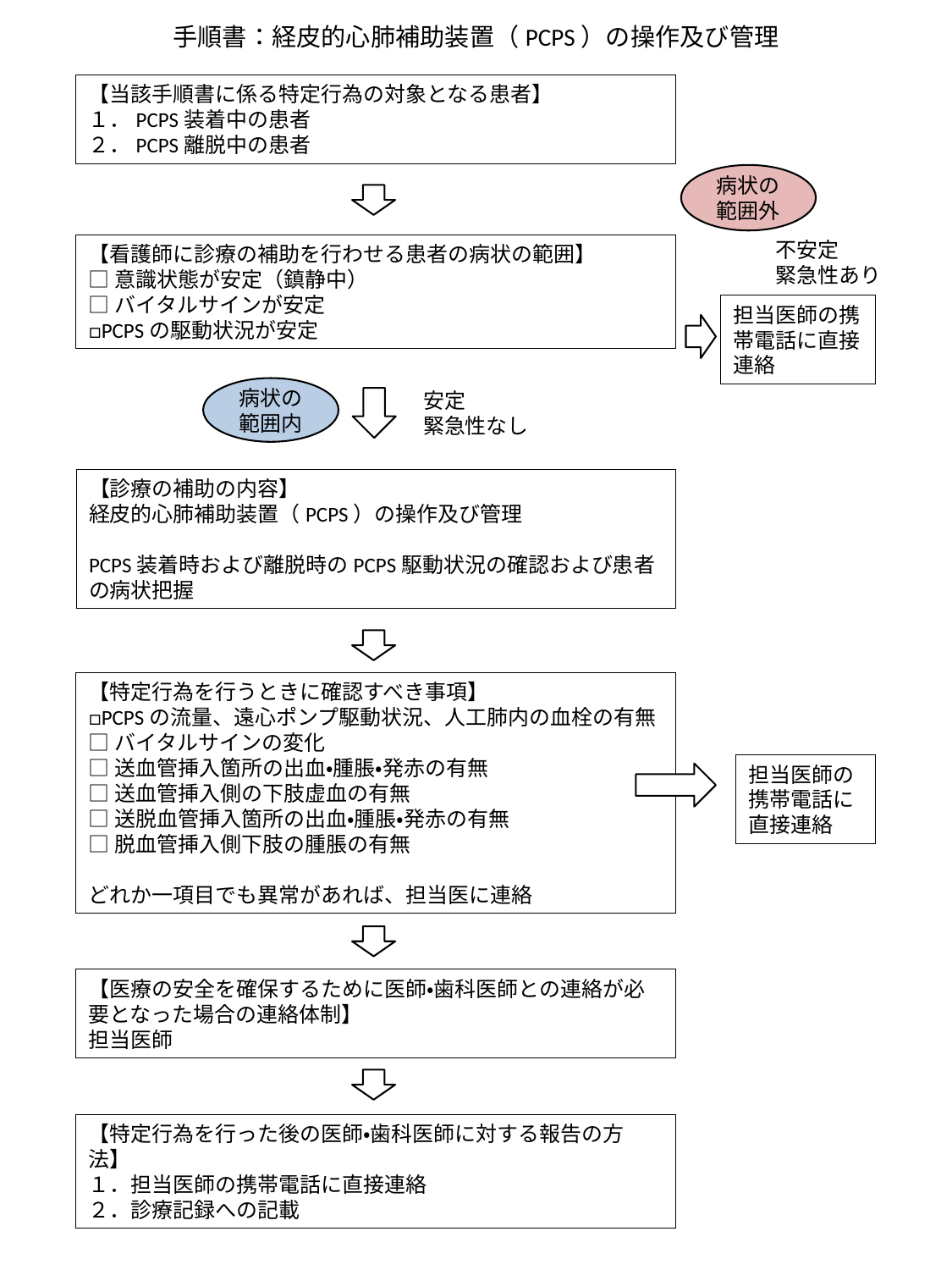

手順書：経皮的心肺補助装置（PCPS）の操作及び管理
【当該手順書に係る特定行為の対象となる患者】
１．PCPS装着中の患者
２．PCPS離脱中の患者
病状の
範囲外

不安定
緊急性あり
【看護師に診療の補助を行わせる患者の病状の範囲】
□意識状態が安定（鎮静中）
□バイタルサインが安定
□PCPSの駆動状況が安定
担当医師の携帯電話に直接連絡

病状の
範囲内
安定
緊急性なし

【診療の補助の内容】
経皮的心肺補助装置（PCPS）の操作及び管理

PCPS装着時および離脱時のPCPS駆動状況の確認および患者の病状把握

【特定行為を行うときに確認すべき事項】
□PCPSの流量、遠心ポンプ駆動状況、人工肺内の血栓の有無
□バイタルサインの変化
□送血管挿入箇所の出血・腫脹・発赤の有無
□送血管挿入側の下肢虚血の有無
□送脱血管挿入箇所の出血・腫脹・発赤の有無
□脱血管挿入側下肢の腫脹の有無

どれか一項目でも異常があれば、担当医に連絡
担当医師の携帯電話に直接連絡

【医療の安全を確保するために医師・歯科医師との連絡が必要となった場合の連絡体制】
担当医師

【特定行為を行った後の医師・歯科医師に対する報告の方法】
１．担当医師の携帯電話に直接連絡
２．診療記録への記載